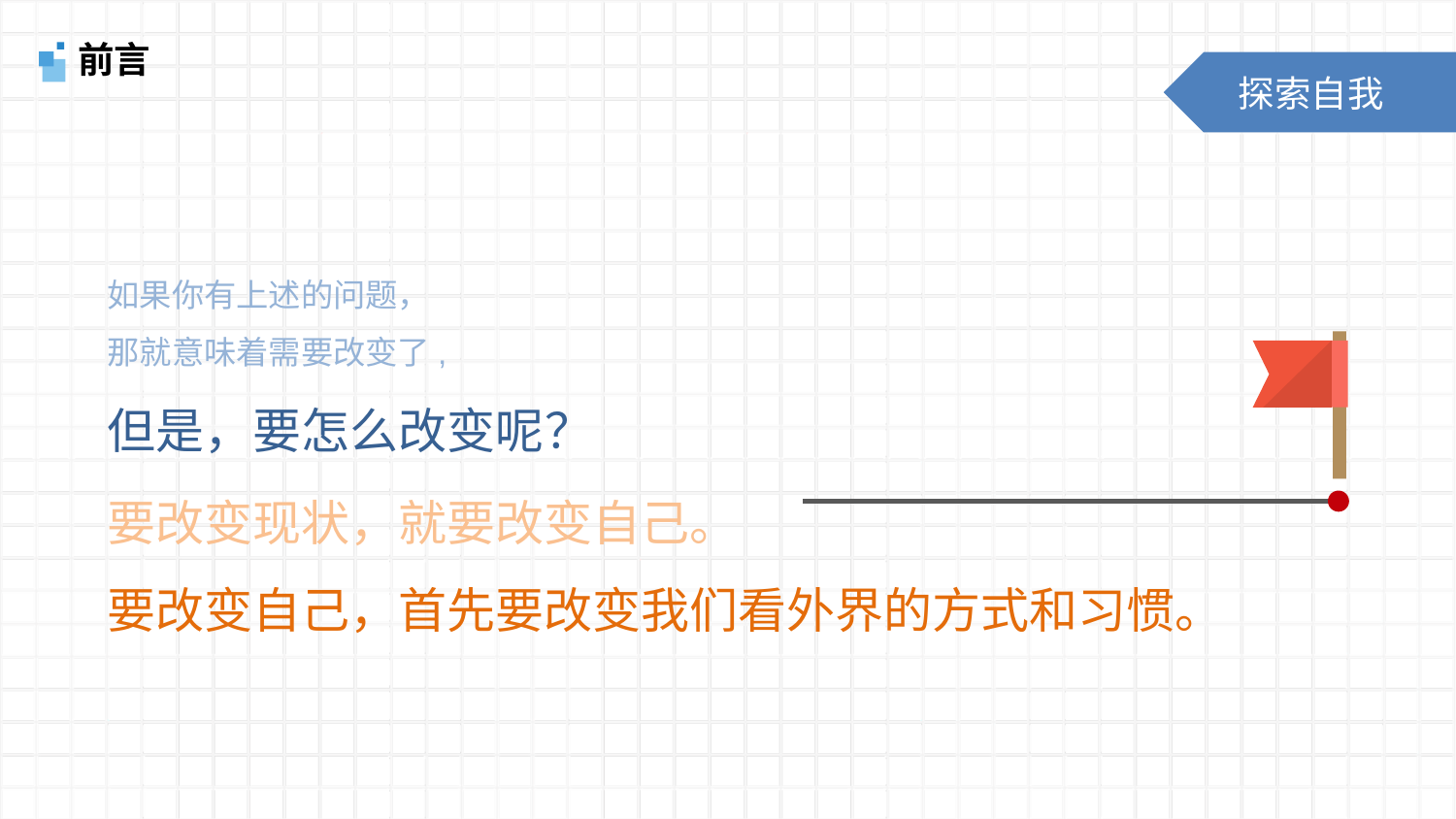

前言

探索自我
如果你有上述的问题，
那就意味着需要改变了,
但是，要怎么改变呢？

要改变现状，就要改变自己。
要改变自己，首先要改变我们看外界的方式和习惯。